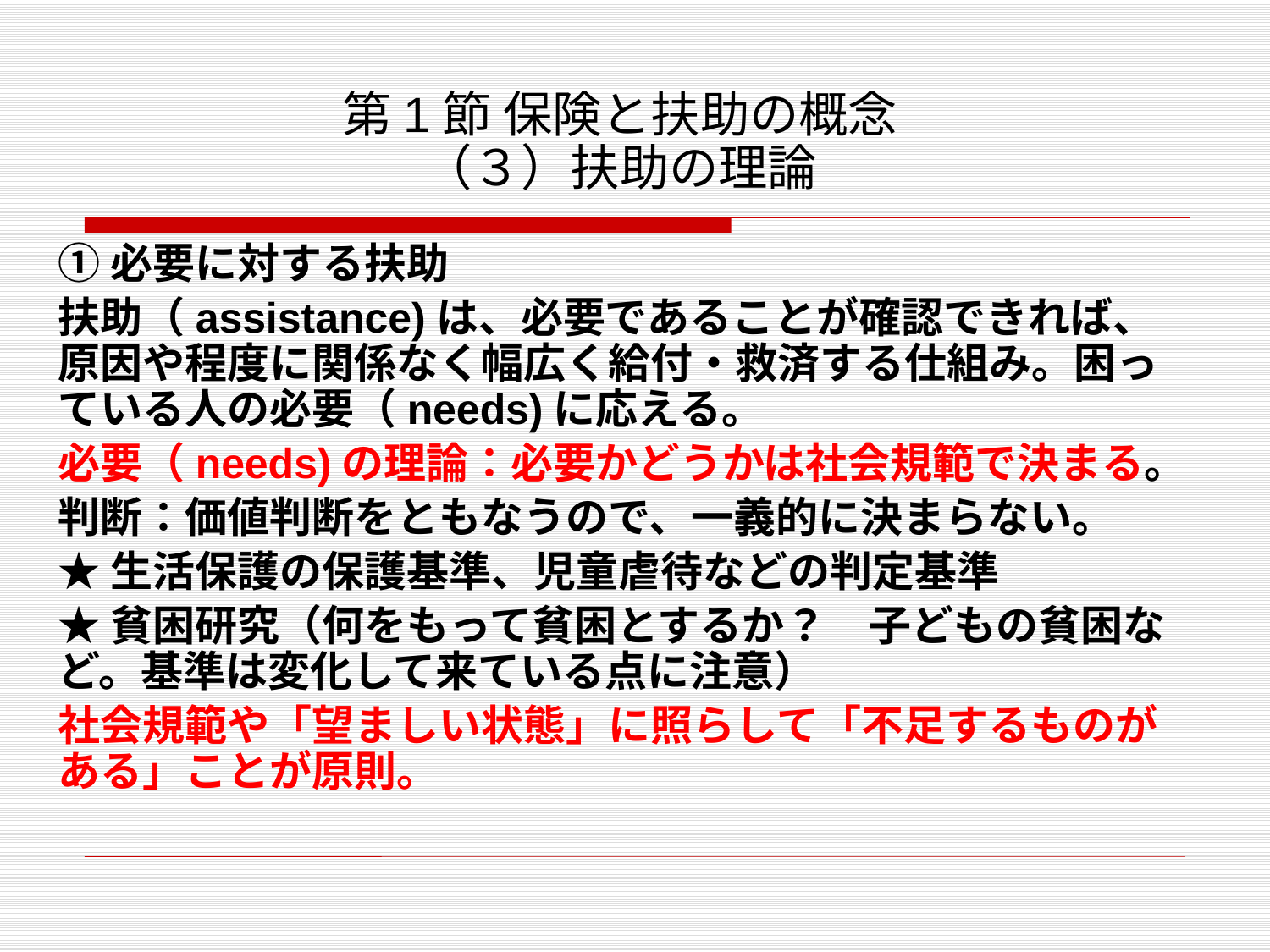

# 第1節 保険と扶助の概念 （３）扶助の理論
①必要に対する扶助
扶助（assistance)は、必要であることが確認できれば、原因や程度に関係なく幅広く給付・救済する仕組み。困っている人の必要（needs)に応える。
必要（needs)の理論：必要かどうかは社会規範で決まる。
判断：価値判断をともなうので、一義的に決まらない。
★生活保護の保護基準、児童虐待などの判定基準
★貧困研究（何をもって貧困とするか？　子どもの貧困など。基準は変化して来ている点に注意）
社会規範や「望ましい状態」に照らして「不足するものがある」ことが原則。